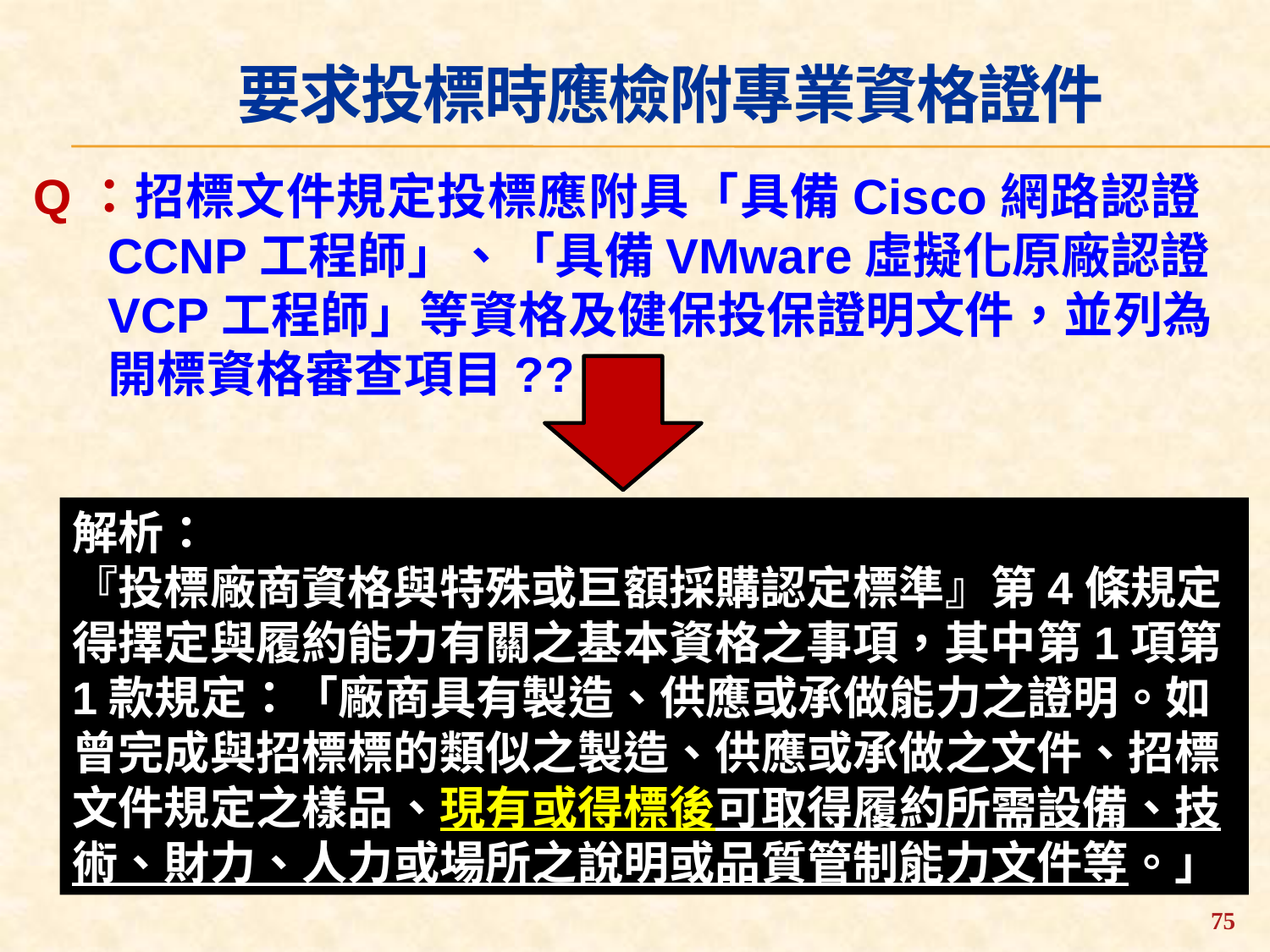

要求投標時應檢附專業資格證件
Q：招標文件規定投標應附具「具備Cisco網路認證CCNP工程師」、「具備VMware虛擬化原廠認證VCP工程師」等資格及健保投保證明文件，並列為開標資格審查項目??

解析：
『投標廠商資格與特殊或巨額採購認定標準』第4條規定得擇定與履約能力有關之基本資格之事項，其中第1項第1款規定：「廠商具有製造、供應或承做能力之證明。如曾完成與招標標的類似之製造、供應或承做之文件、招標文件規定之樣品、現有或得標後可取得履約所需設備、技術、財力、人力或場所之說明或品質管制能力文件等。」
75